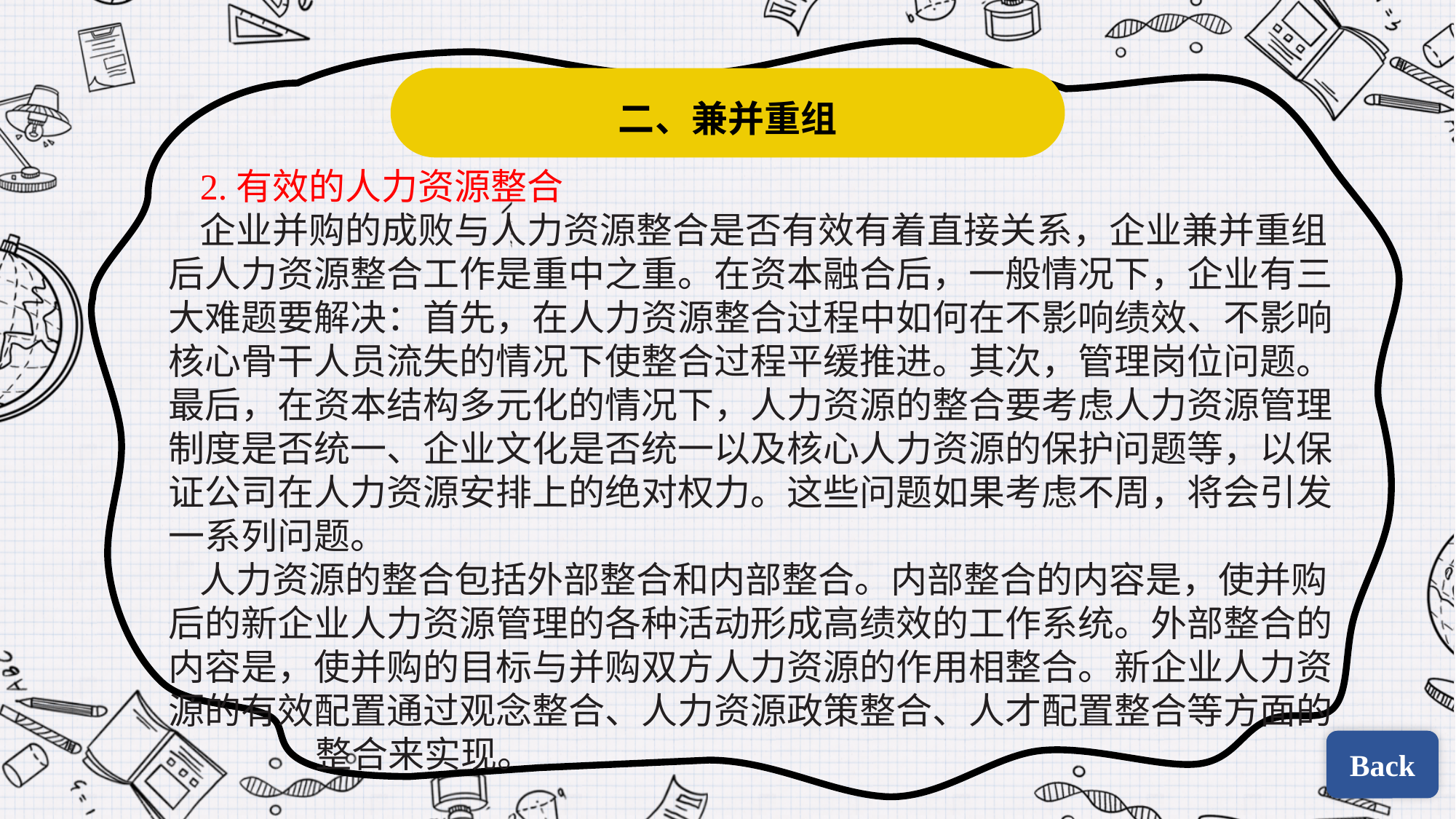

二、兼并重组
2.有效的人力资源整合
企业并购的成败与人力资源整合是否有效有着直接关系，企业兼并重组后人力资源整合工作是重中之重。在资本融合后，一般情况下，企业有三大难题要解决：首先，在人力资源整合过程中如何在不影响绩效、不影响核心骨干人员流失的情况下使整合过程平缓推进。其次，管理岗位问题。最后，在资本结构多元化的情况下，人力资源的整合要考虑人力资源管理制度是否统一、企业文化是否统一以及核心人力资源的保护问题等，以保证公司在人力资源安排上的绝对权力。这些问题如果考虑不周，将会引发一系列问题。
人力资源的整合包括外部整合和内部整合。内部整合的内容是，使并购后的新企业人力资源管理的各种活动形成高绩效的工作系统。外部整合的内容是，使并购的目标与并购双方人力资源的作用相整合。新企业人力资源的有效配置通过观念整合、人力资源政策整合、人才配置整合等方面的
             整合来实现。

Back